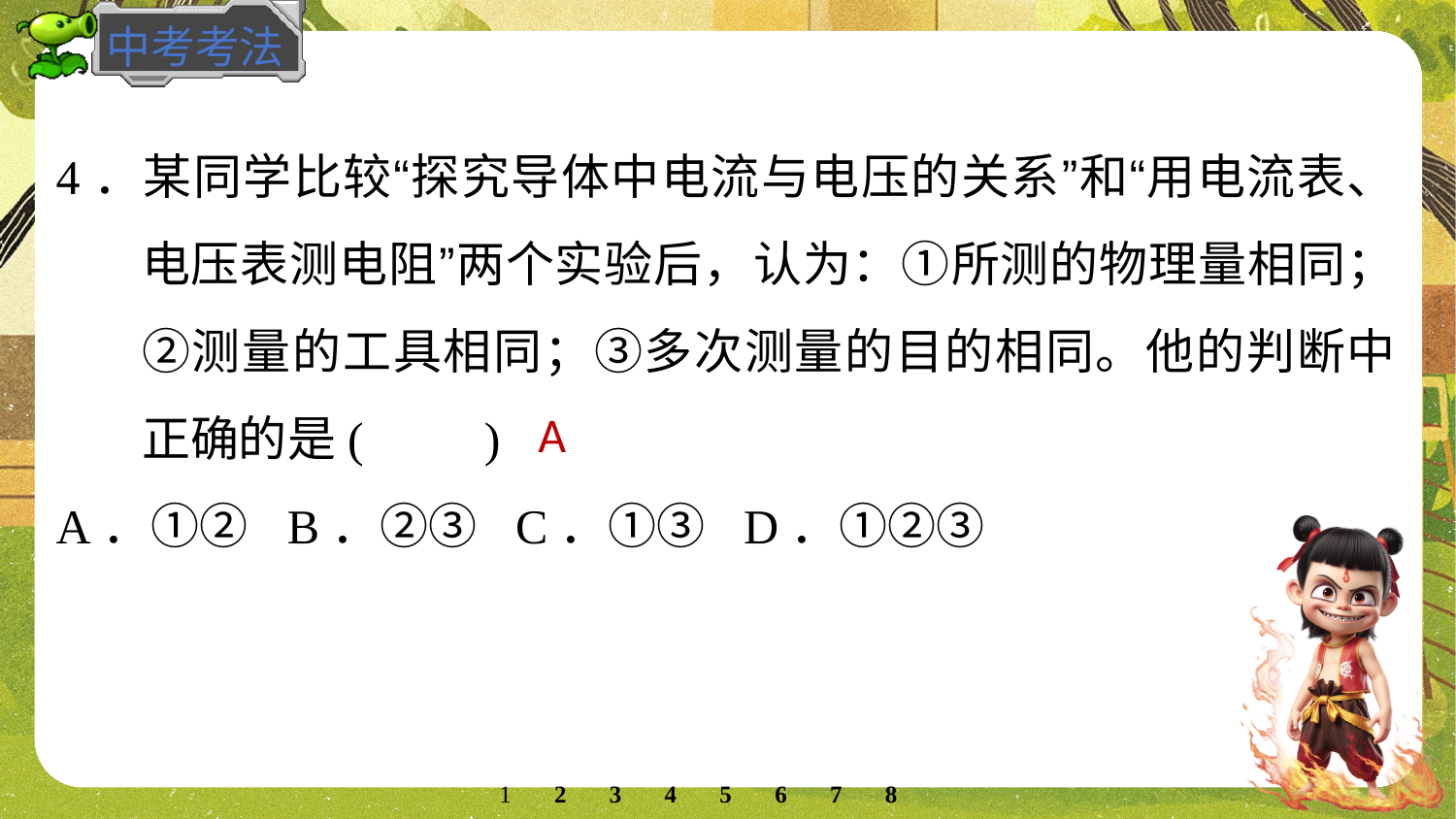

4．某同学比较“探究导体中电流与电压的关系”和“用电流表、电压表测电阻”两个实验后，认为：①所测的物理量相同；②测量的工具相同；③多次测量的目的相同。他的判断中正确的是(　　)
A．①②  B．②③  C．①③  D．①②③
A
2
3
4
5
6
7
8
1